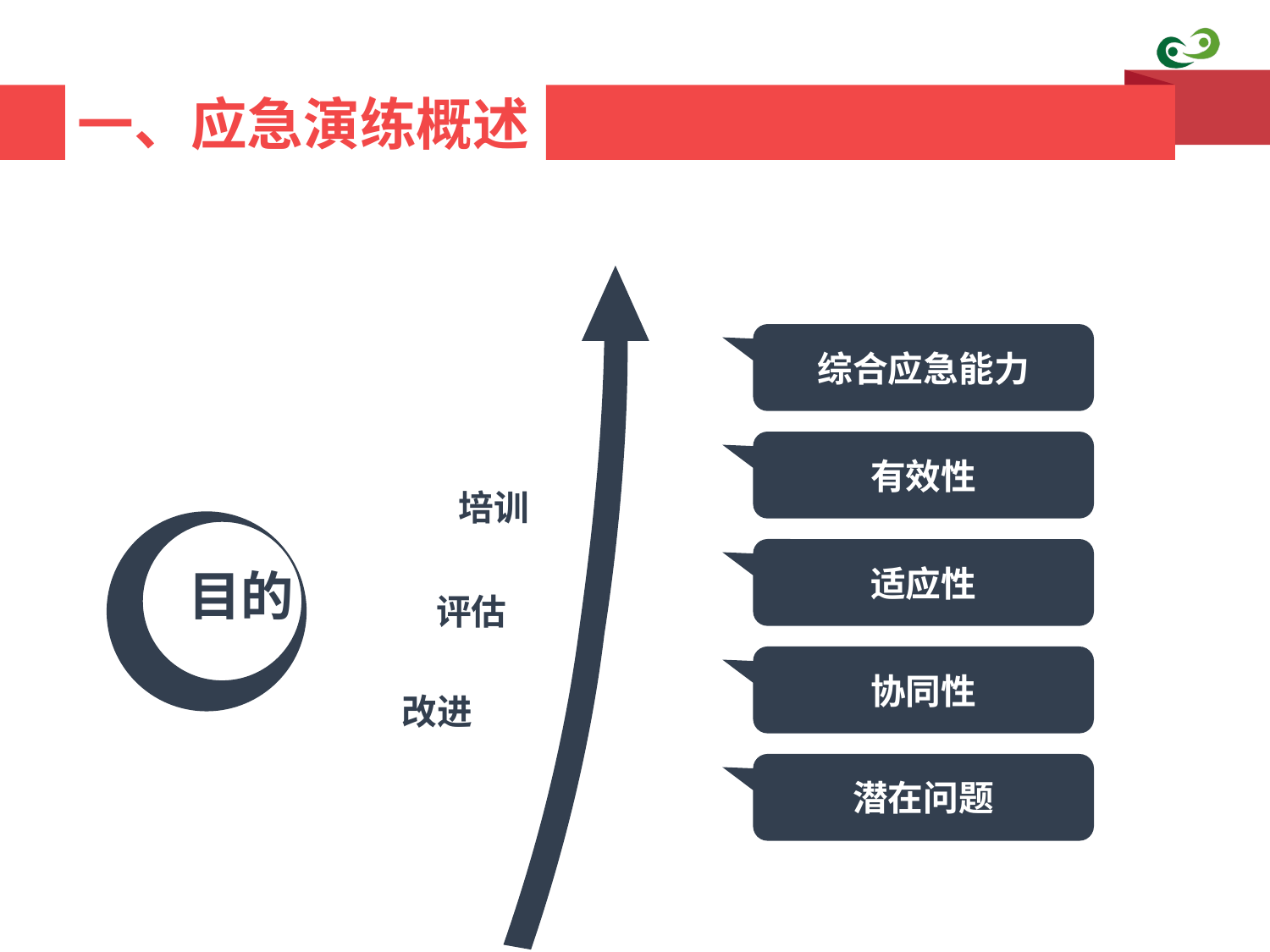

一、应急演练概述

综合应急能力

有效性
培训
目的

适应性
评估

协同性
改进
潜在问题